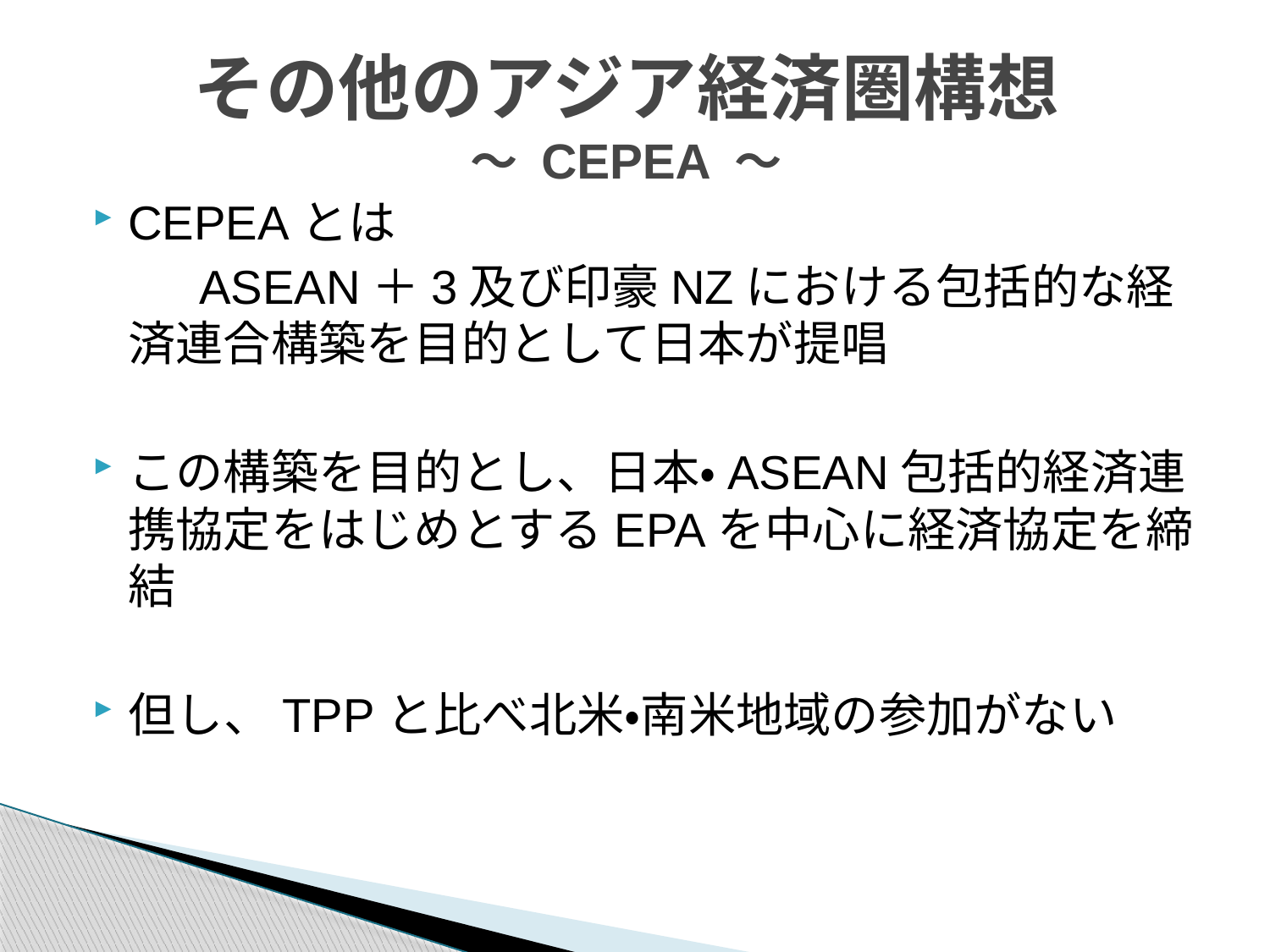

# その他のアジア経済圏構想 ～ CEPEA ～
CEPEAとは
　　ASEAN＋3及び印豪NZにおける包括的な経済連合構築を目的として日本が提唱

この構築を目的とし、日本・ASEAN包括的経済連携協定をはじめとするEPAを中心に経済協定を締結

但し、TPPと比べ北米・南米地域の参加がない